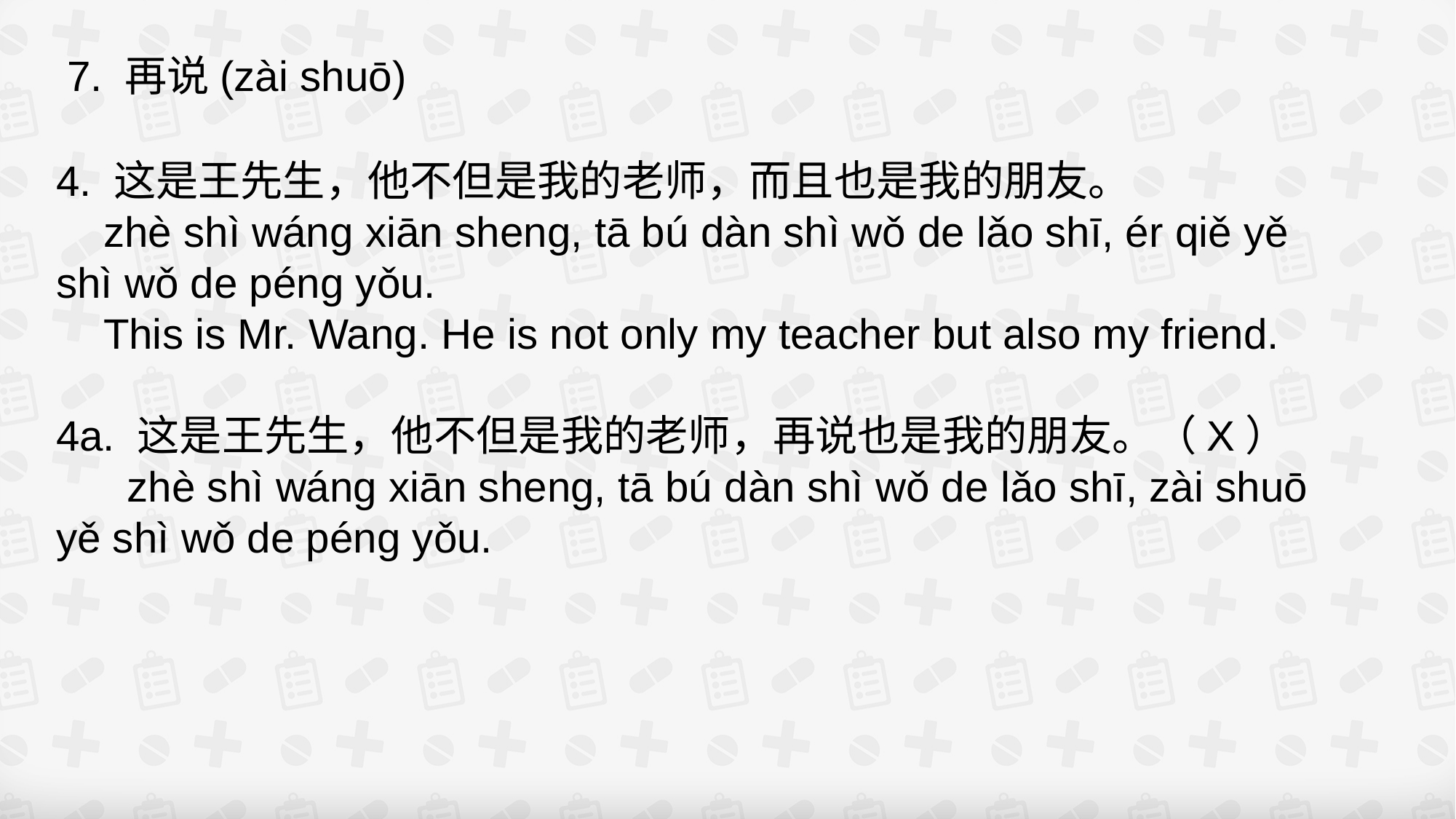

7. 再说(zài shuō)
4. 这是王先生，他不但是我的老师，而且也是我的朋友。
    zhè shì wáng xiān sheng, tā bú dàn shì wǒ de lǎo shī, ér qiě yě shì wǒ de péng yǒu.
    This is Mr. Wang. He is not only my teacher but also my friend.

4a. 这是王先生，他不但是我的老师，再说也是我的朋友。（X）
      zhè shì wáng xiān sheng, tā bú dàn shì wǒ de lǎo shī, zài shuō yě shì wǒ de péng yǒu.